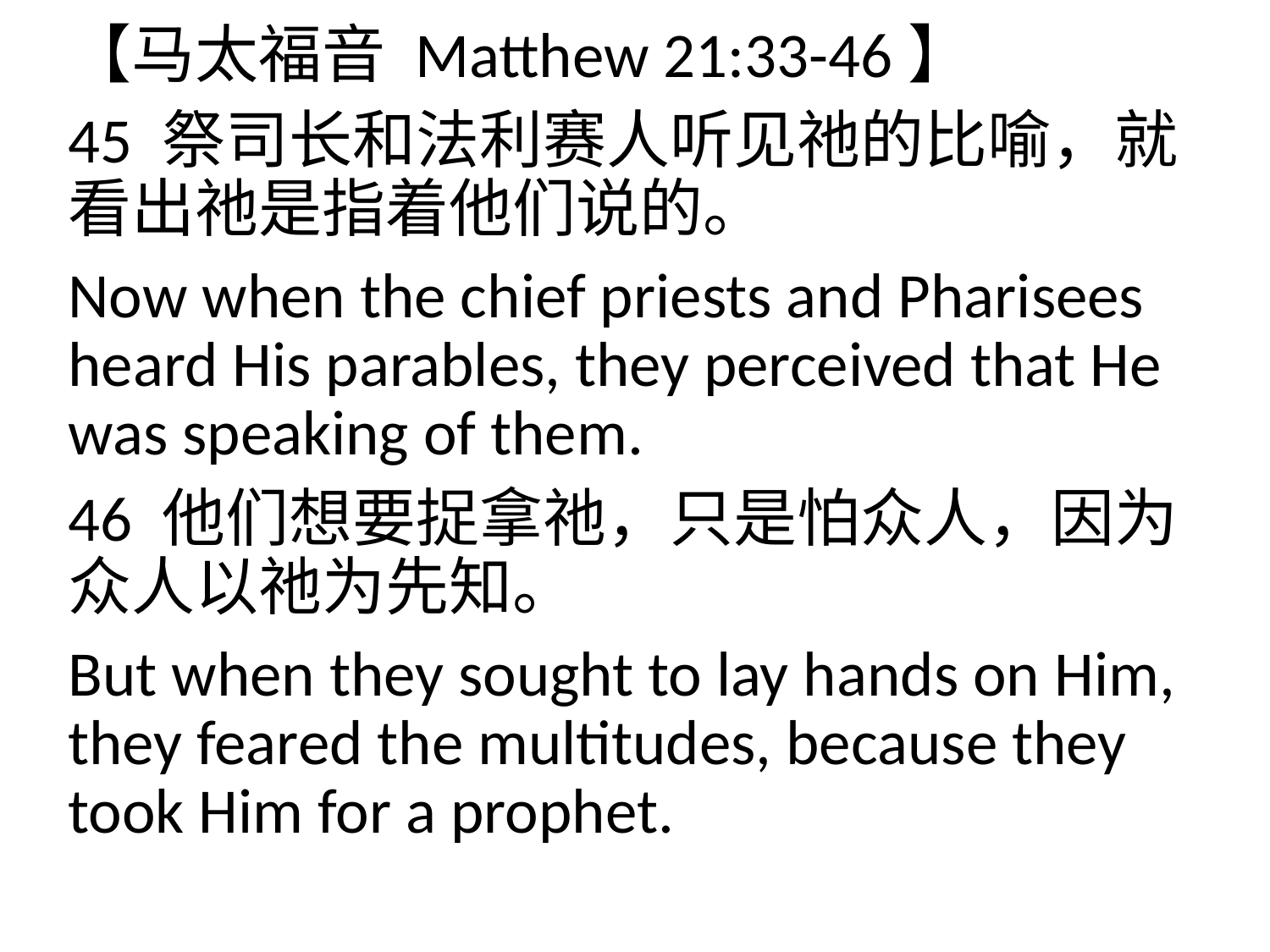

【马太福音 Matthew 21:33-46】
45 祭司长和法利赛人听见祂的比喻，就看出祂是指着他们说的。
Now when the chief priests and Pharisees heard His parables, they perceived that He was speaking of them.
46 他们想要捉拿祂，只是怕众人，因为众人以祂为先知。
But when they sought to lay hands on Him, they feared the multitudes, because they took Him for a prophet.